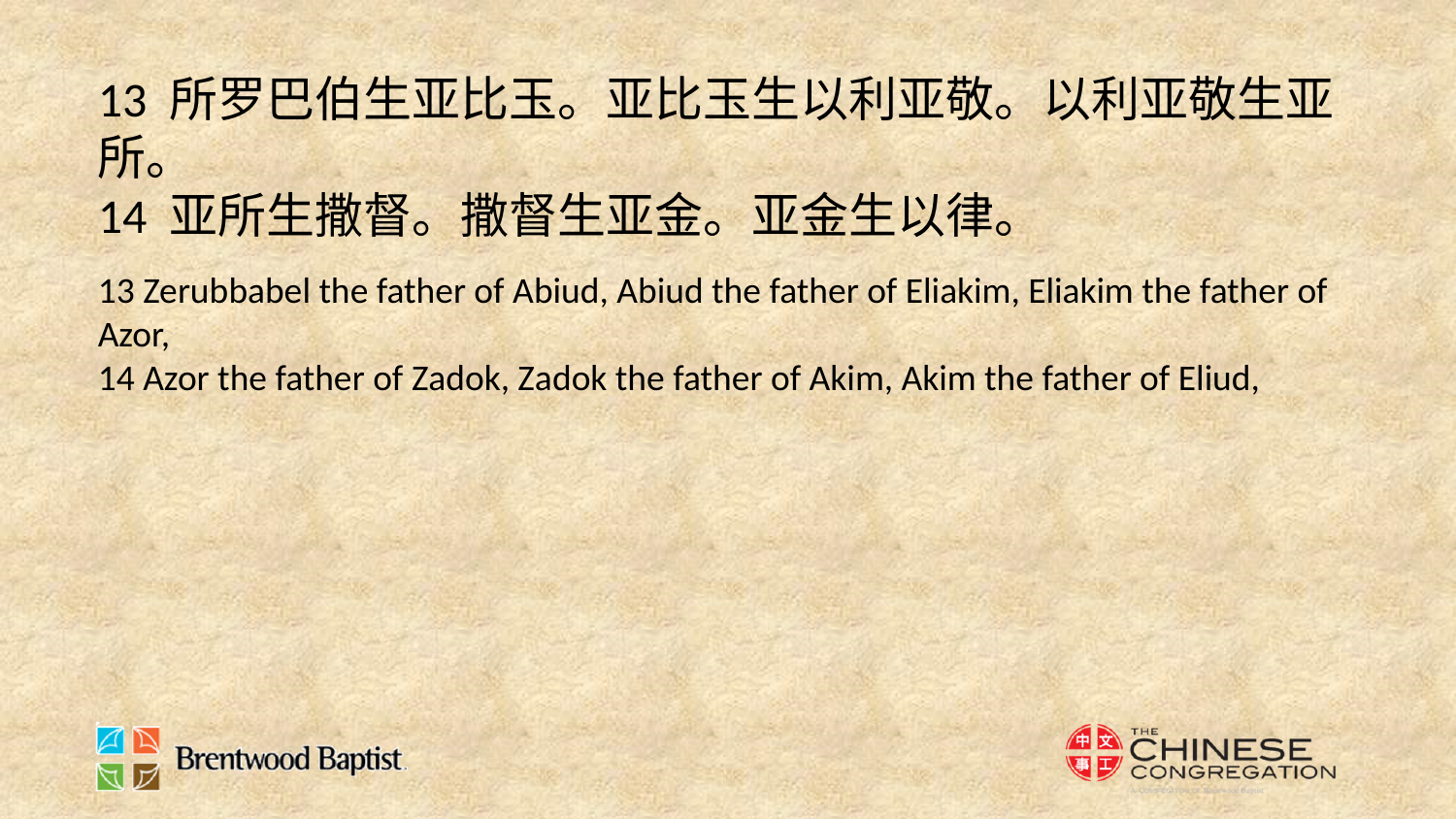

13 所罗巴伯生亚比玉。亚比玉生以利亚敬。以利亚敬生亚所。
14 亚所生撒督。撒督生亚金。亚金生以律。

13 Zerubbabel the father of Abiud, Abiud the father of Eliakim, Eliakim the father of Azor,
14 Azor the father of Zadok, Zadok the father of Akim, Akim the father of Eliud,